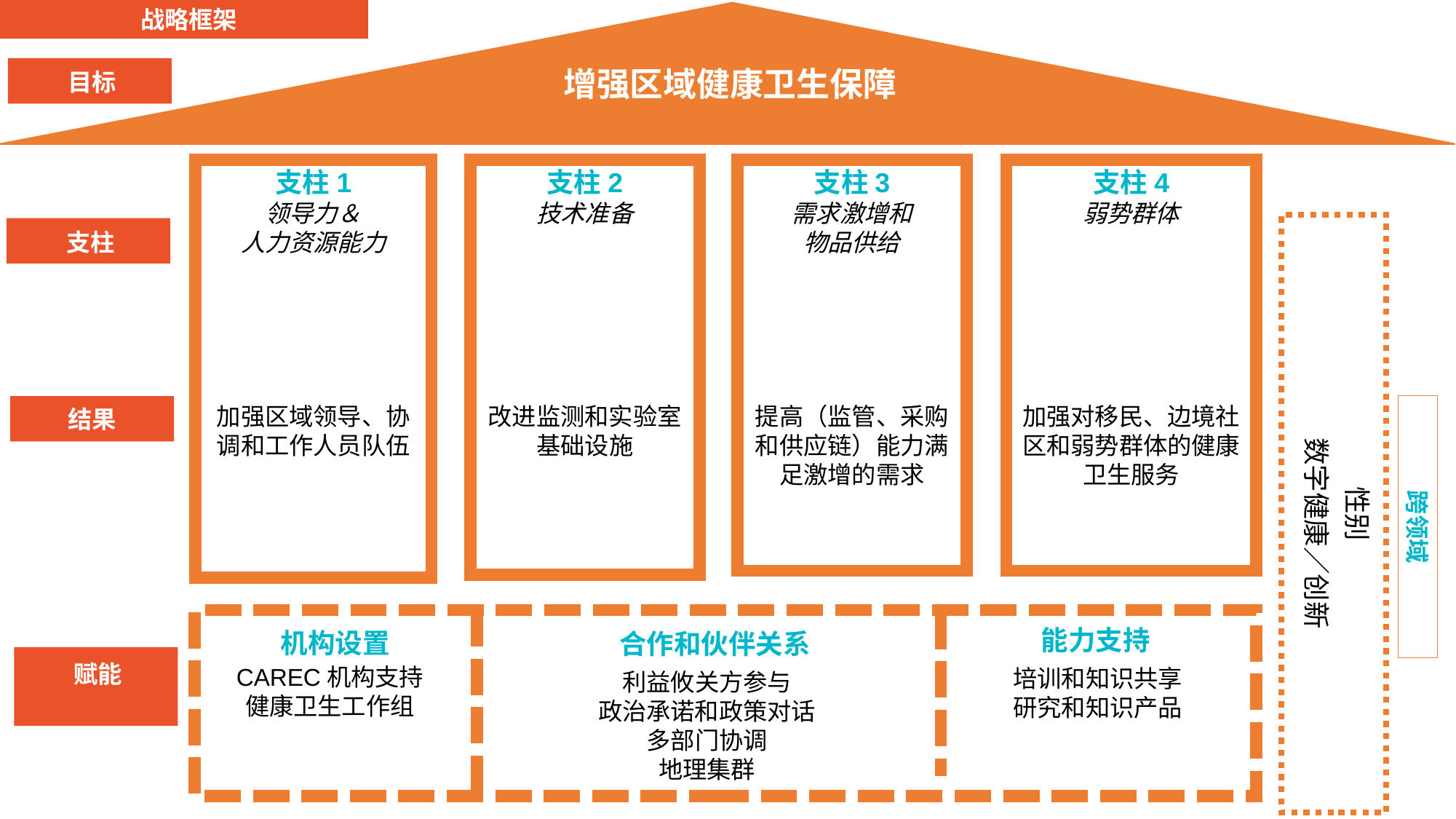

战略框架
增强区域健康卫生保障

目标
支柱1
领导力＆
人力资源能力

加强区域领导、协调和工作人员队伍
支柱2
技术准备

改进监测和实验室基础设施

支柱3
需求激增和
物品供给

提高（监管、采购和供应链）能力满足激增的需求
支柱4
弱势群体

加强对移民、边境社区和弱势群体的健康卫生服务

支柱
结果
性别
跨领域
数字健康／创新

能力支持
机构设置
合作和伙伴关系

赋能
CAREC机构支持
健康卫生工作组
培训和知识共享
研究和知识产品
利益攸关方参与
政治承诺和政策对话
多部门协调
地理集群